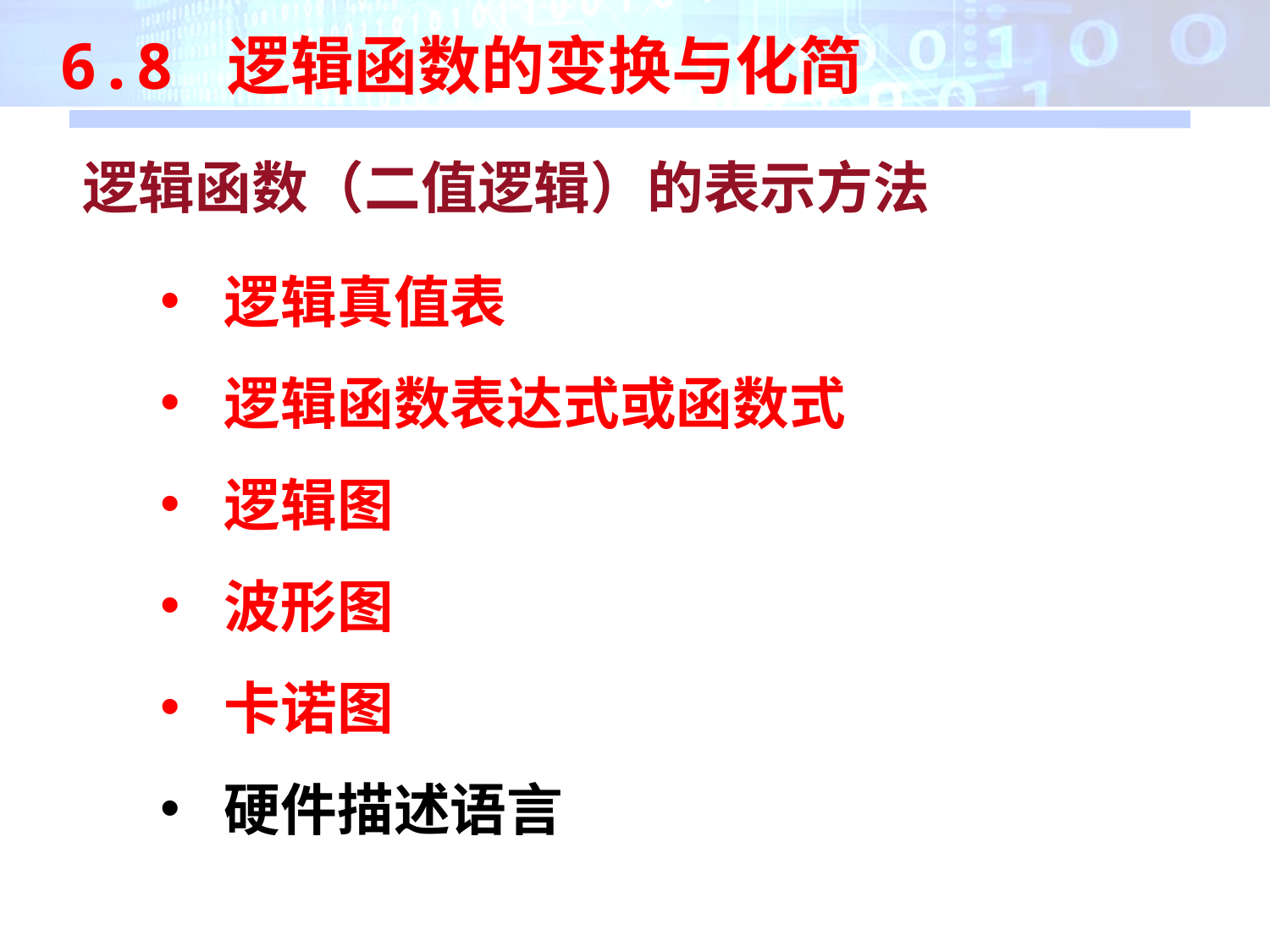

6.8 逻辑函数的变换与化简
逻辑函数（二值逻辑）的表示方法
逻辑真值表
逻辑函数表达式或函数式
逻辑图
波形图
卡诺图
硬件描述语言